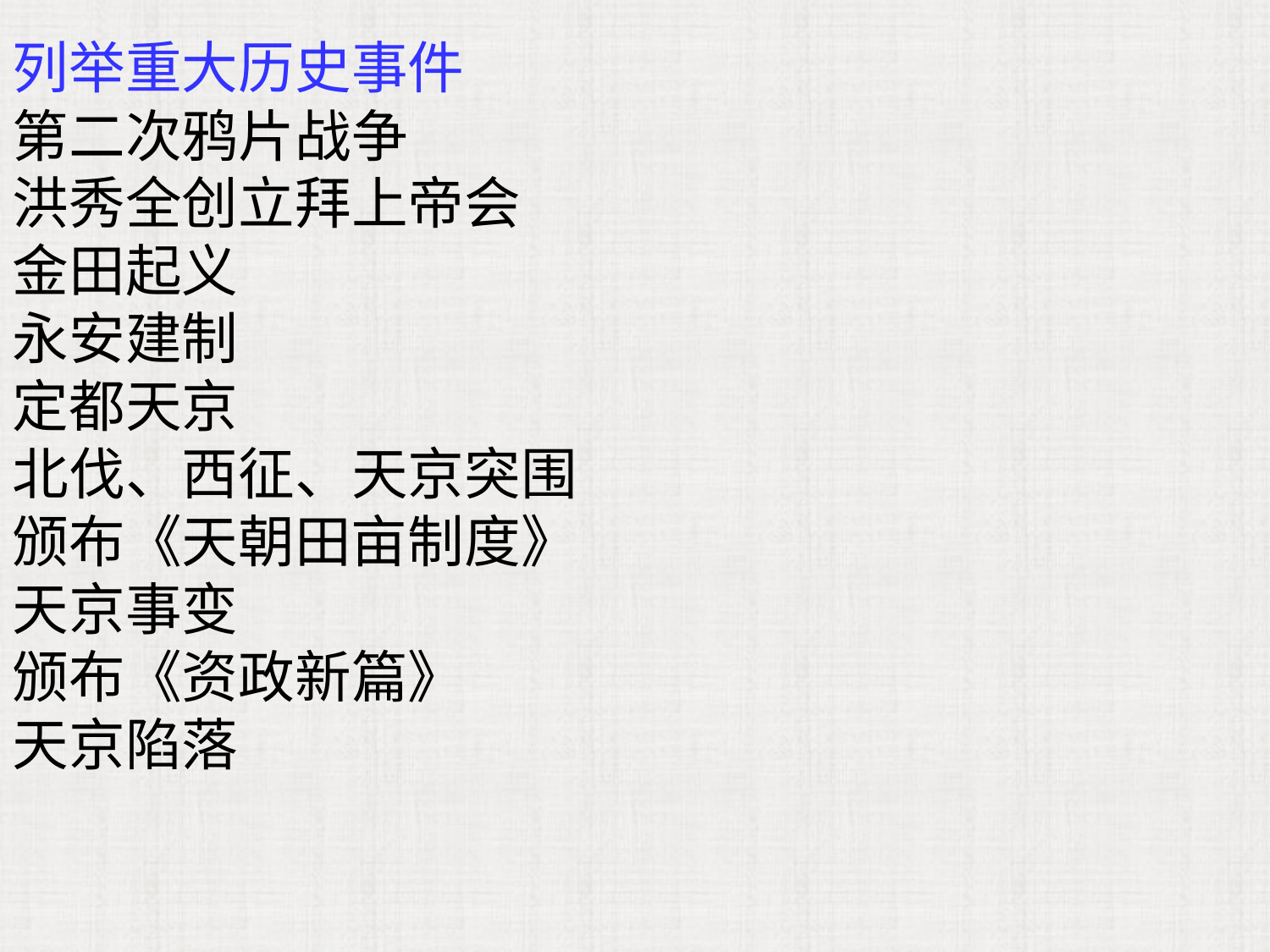

列举重大历史事件
第二次鸦片战争
洪秀全创立拜上帝会
金田起义
永安建制
定都天京
北伐、西征、天京突围
颁布《天朝田亩制度》
天京事变
颁布《资政新篇》
天京陷落